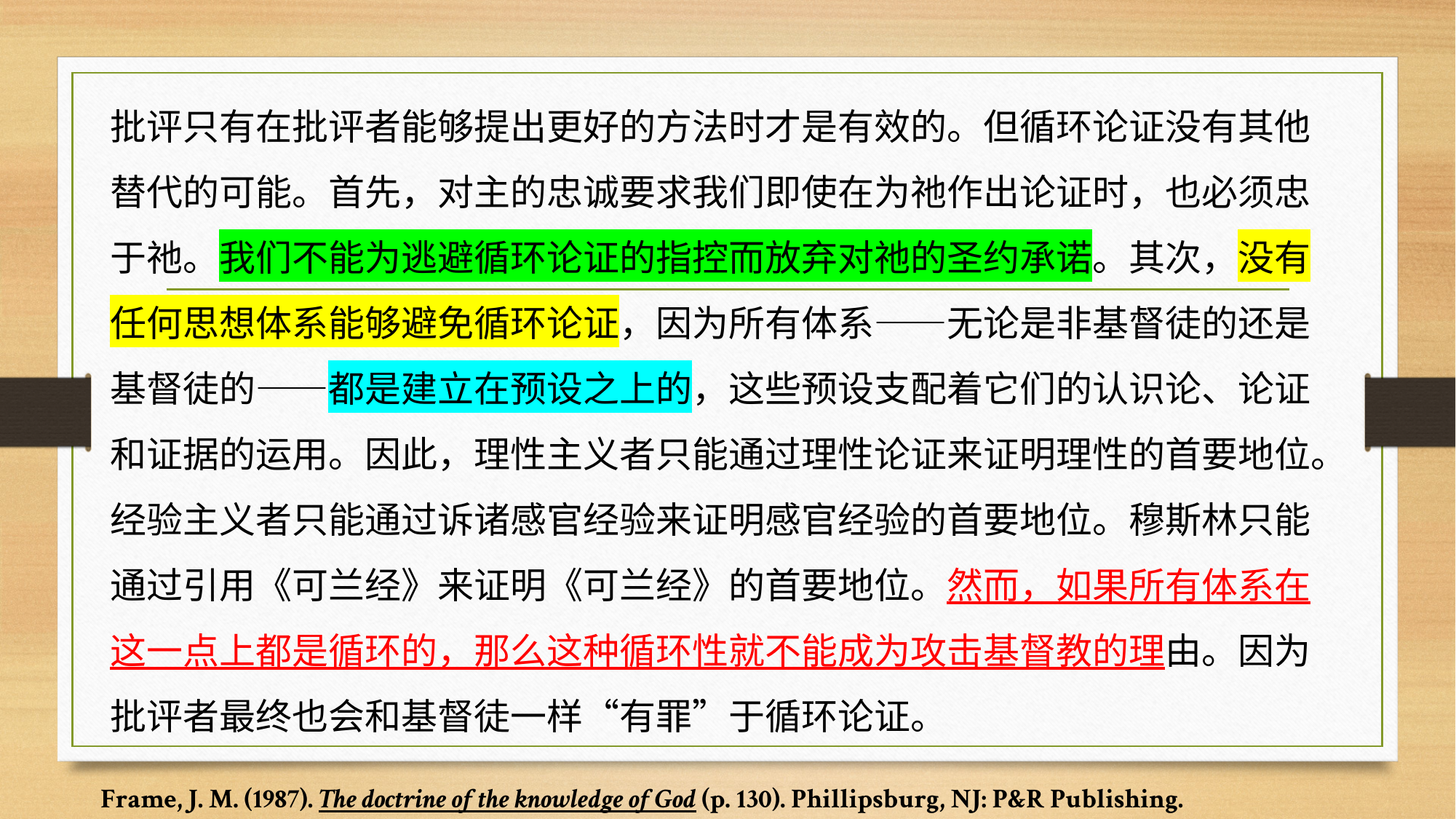

批评只有在批评者能够提出更好的方法时才是有效的。但循环论证没有其他替代的可能。首先，对主的忠诚要求我们即使在为祂作出论证时，也必须忠于祂。我们不能为逃避循环论证的指控而放弃对祂的圣约承诺。其次，没有任何思想体系能够避免循环论证，因为所有体系——无论是非基督徒的还是基督徒的——都是建立在预设之上的，这些预设支配着它们的认识论、论证和证据的运用。因此，理性主义者只能通过理性论证来证明理性的首要地位。经验主义者只能通过诉诸感官经验来证明感官经验的首要地位。穆斯林只能通过引用《可兰经》来证明《可兰经》的首要地位。然而，如果所有体系在这一点上都是循环的，那么这种循环性就不能成为攻击基督教的理由。因为批评者最终也会和基督徒一样“有罪”于循环论证。
Frame, J. M. (1987). The doctrine of the knowledge of God (p. 130). Phillipsburg, NJ: P&R Publishing.